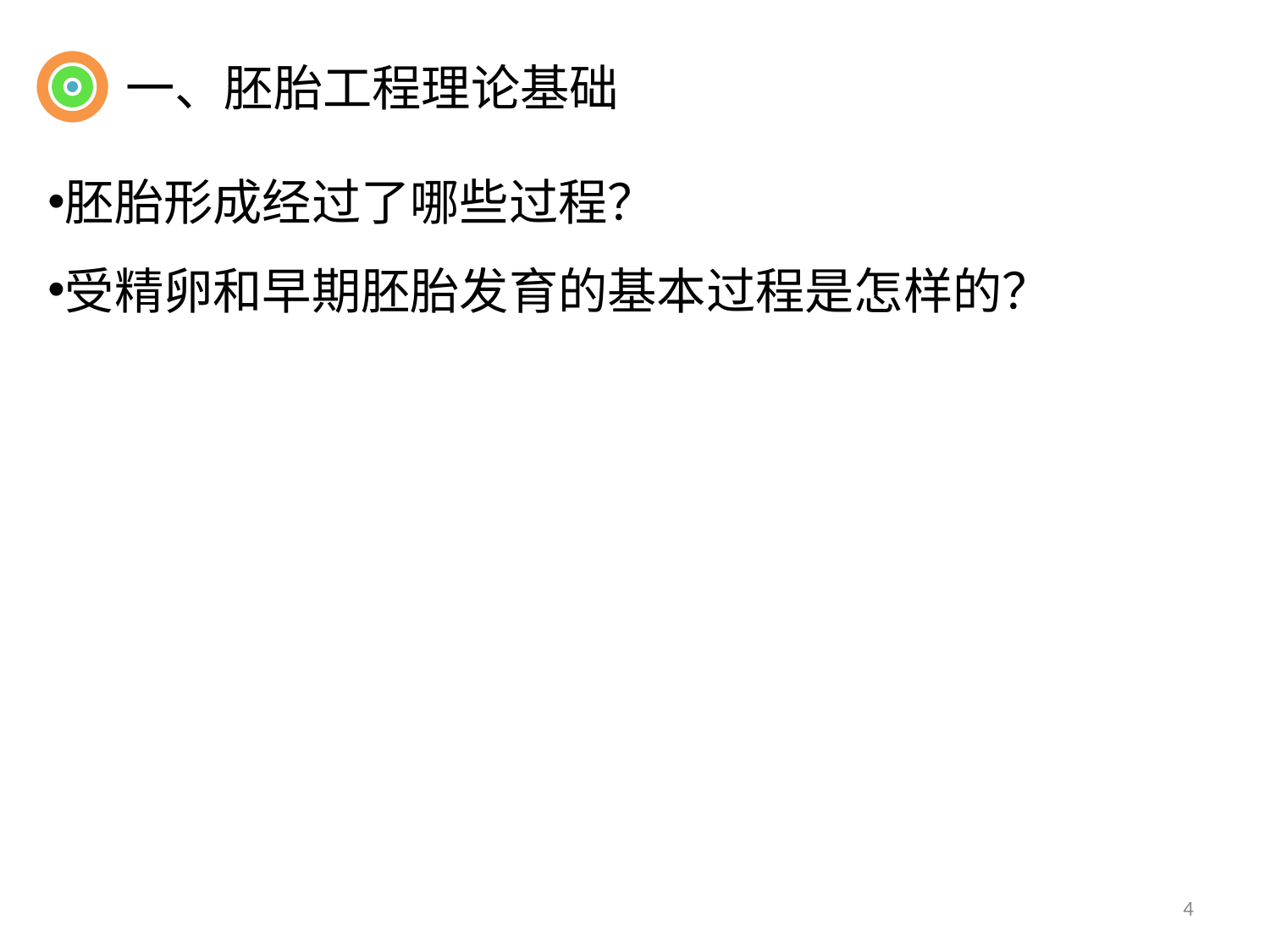

一、胚胎工程理论基础
胚胎形成经过了哪些过程？
受精卵和早期胚胎发育的基本过程是怎样的？
4